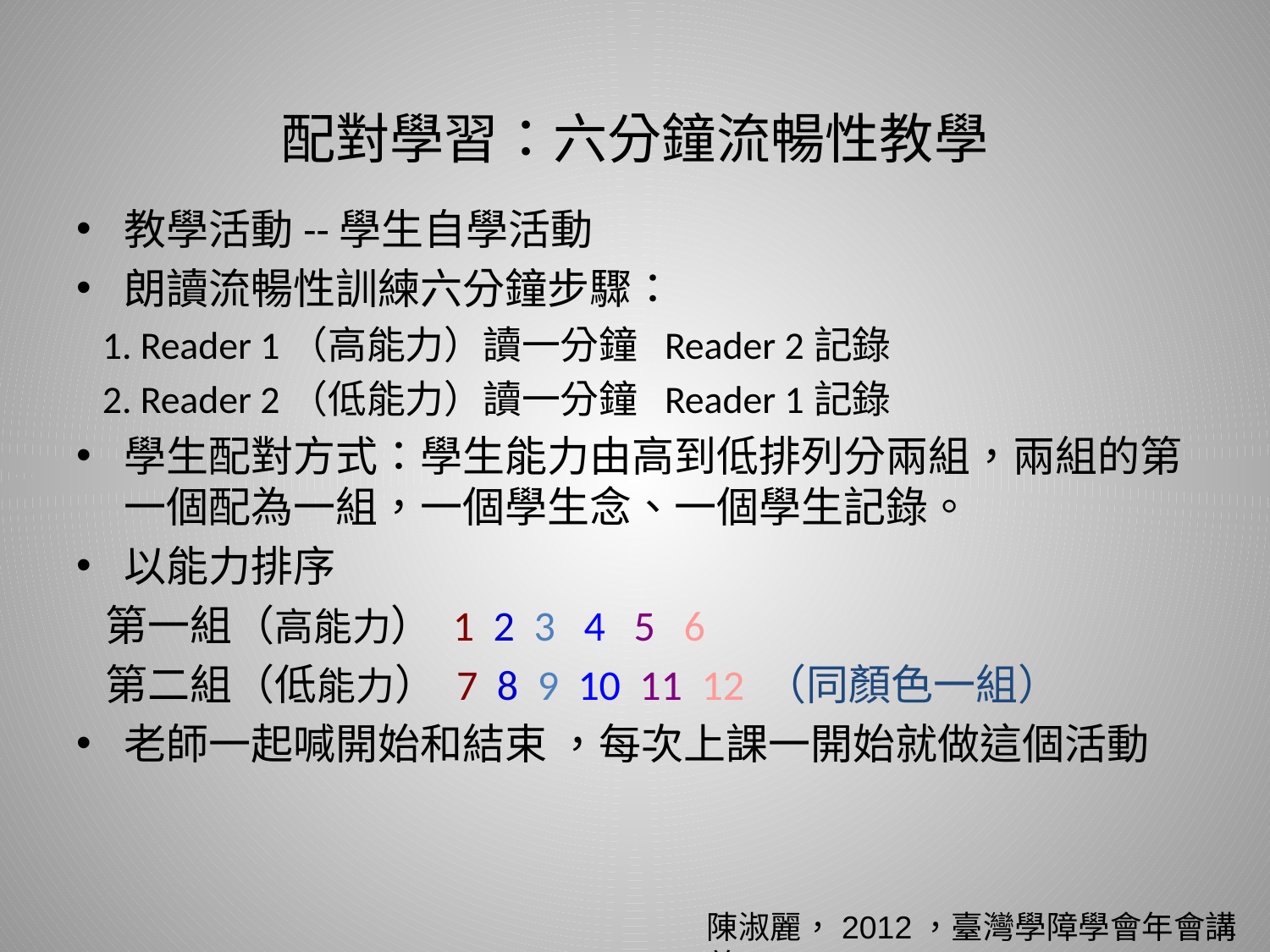

# 配對學習：六分鐘流暢性教學
教學活動--學生自學活動
朗讀流暢性訓練六分鐘步驟：
   1. Reader 1（高能力）讀一分鐘  Reader 2記錄
   2. Reader 2（低能力）讀一分鐘  Reader 1記錄
學生配對方式：學生能力由高到低排列分兩組，兩組的第一個配為一組，一個學生念、一個學生記錄。
以能力排序
  第一組（高能力） 1  2  3   4   5   6
  第二組（低能力） 7  8  9  10  11  12 （同顏色一組）
老師一起喊開始和結束 ，每次上課一開始就做這個活動
陳淑麗，2012，臺灣學障學會年會講義